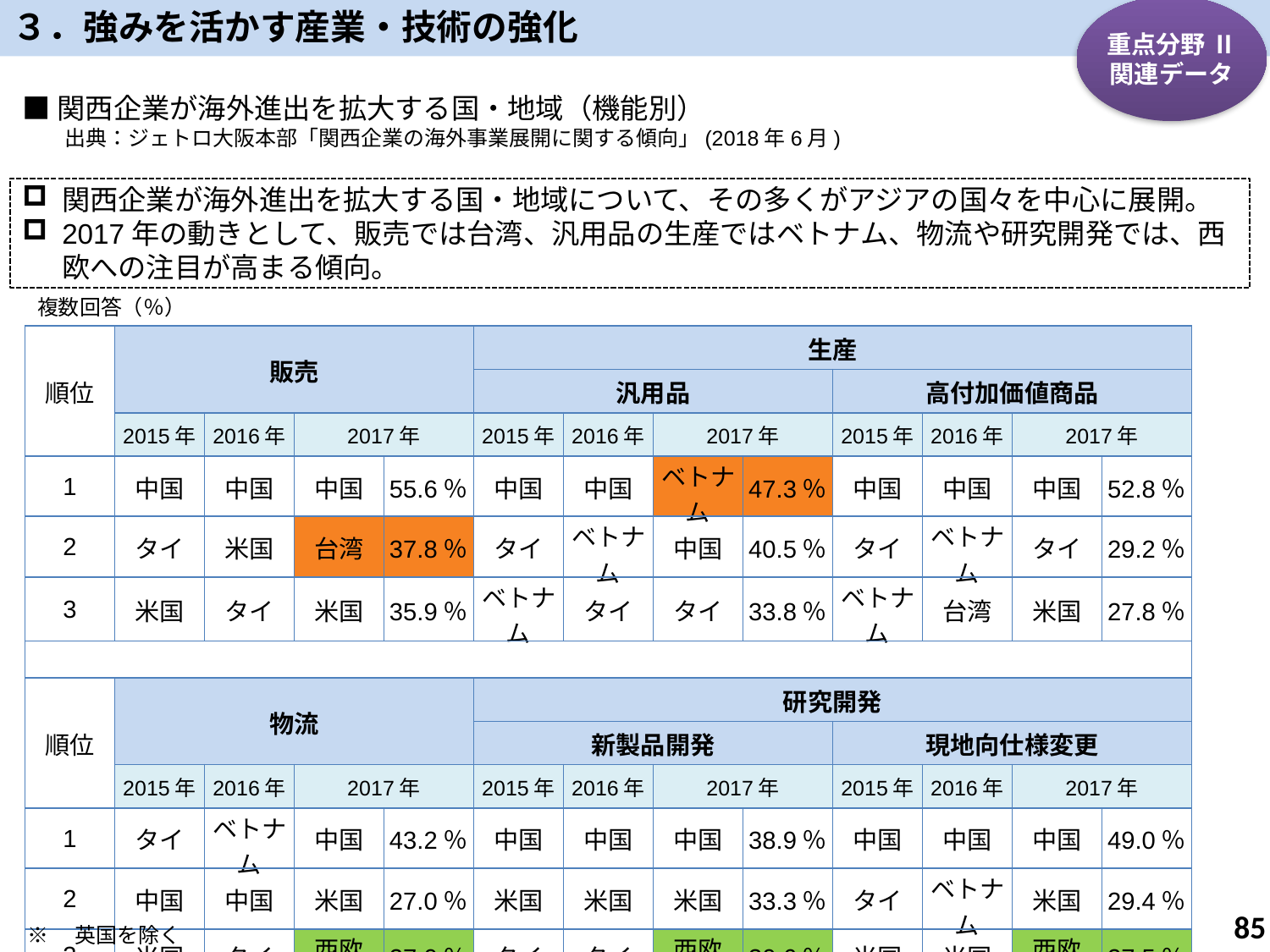

３．強みを活かす産業・技術の強化
重点分野 Ⅱ
関連データ
■関西企業が海外進出を拡大する国・地域（機能別）
　　出典：ジェトロ大阪本部「関西企業の海外事業展開に関する傾向」(2018年6月)
関西企業が海外進出を拡大する国・地域について、その多くがアジアの国々を中心に展開。
2017年の動きとして、販売では台湾、汎用品の生産ではベトナム、物流や研究開発では、西欧への注目が高まる傾向。
複数回答（％）
| 順位 | 販売 |  |  |  | 生産 |  |  |  |  |  |  |  |
| --- | --- | --- | --- | --- | --- | --- | --- | --- | --- | --- | --- | --- |
|  |  |  |  |  | 汎用品 |  |  |  | 高付加価値商品 |  |  |  |
|  | 2015年 | 2016年 | 2017年 |  | 2015年 | 2016年 | 2017年 |  | 2015年 | 2016年 | 2017年 |  |
| 1 | 中国 | 中国 | 中国 | 55.6％ | 中国 | 中国 | ベトナム | 47.3％ | 中国 | 中国 | 中国 | 52.8％ |
| 2 | タイ | 米国 | 台湾 | 37.8％ | タイ | ベトナム | 中国 | 40.5％ | タイ | ベトナム | タイ | 29.2％ |
| 3 | 米国 | タイ | 米国 | 35.9％ | ベトナム | タイ | タイ | 33.8％ | ベトナム | 台湾 | 米国 | 27.8％ |
|  |  |  |  |  |  |  |  |  |  |  |  |  |
| 順位 | 物流 |  |  |  | 研究開発 |  |  |  |  |  |  |  |
|  |  |  |  |  | 新製品開発 |  |  |  | 現地向仕様変更 |  |  |  |
|  | 2015年 | 2016年 | 2017年 |  | 2015年 | 2016年 | 2017年 |  | 2015年 | 2016年 | 2017年 |  |
| 1 | タイ | ベトナム | 中国 | 43.2％ | 中国 | 中国 | 中国 | 38.9％ | 中国 | 中国 | 中国 | 49.0％ |
| 2 | 中国 | 中国 | 米国 | 27.0％ | 米国 | 米国 | 米国 | 33.3％ | タイ | ベトナム | 米国 | 29.4％ |
| 3 | 米国 | タイ | 西欧 （※） | 27.0％ | タイ | タイ | 西欧 （※） | 30.6％ | 米国 | 米国 | 西欧 （※） | 27.5％ |
85
※　英国を除く